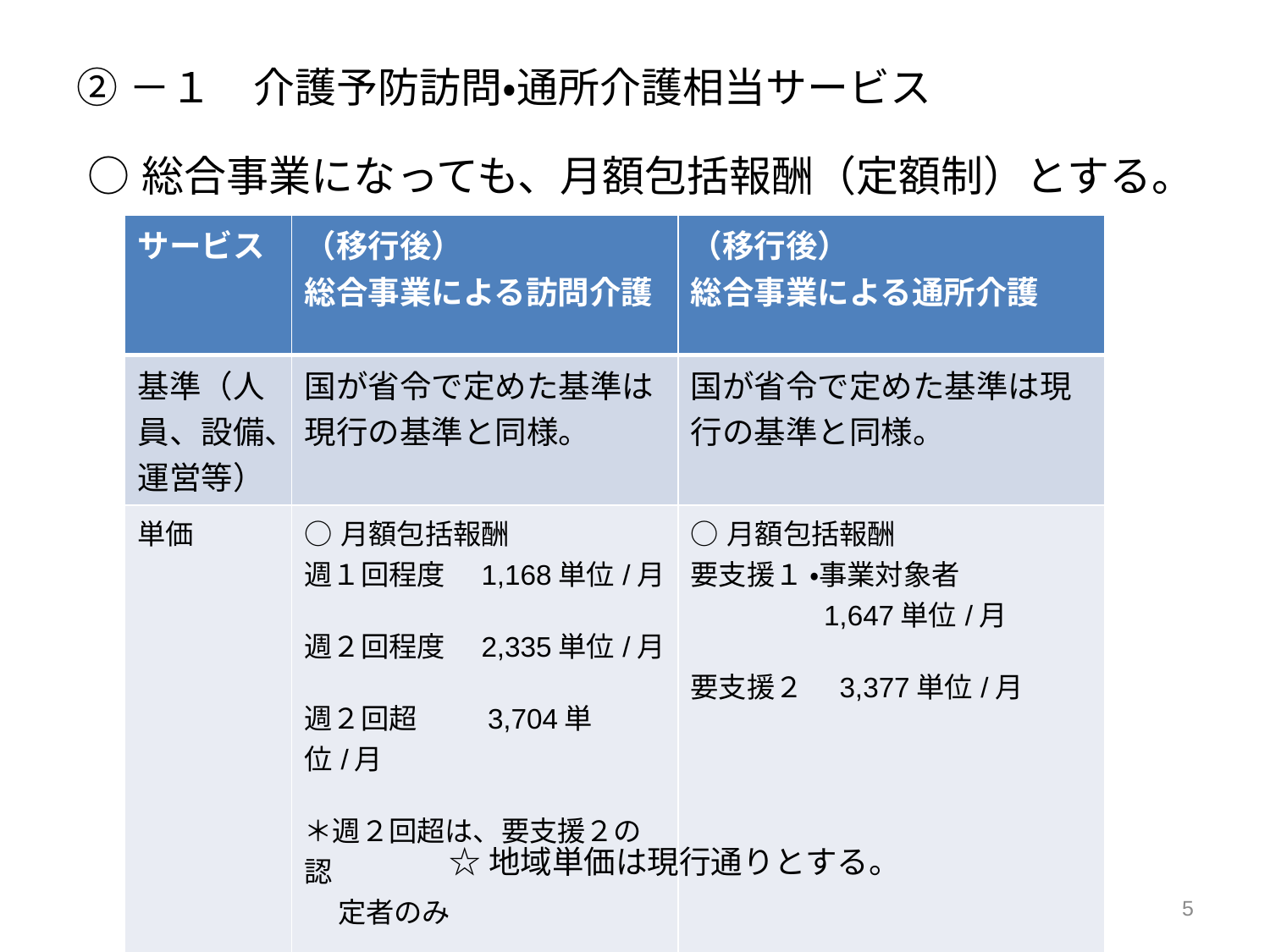

# ②－１　介護予防訪問・通所介護相当サービス
○総合事業になっても、月額包括報酬（定額制）とする。

| サービス | （移行後） 総合事業による訪問介護 | （移行後） 総合事業による通所介護 |
| --- | --- | --- |
| 基準（人員、設備、運営等） | 国が省令で定めた基準は現行の基準と同様。 | 国が省令で定めた基準は現行の基準と同様。 |
| 単価 | ○月額包括報酬 週１回程度　1,168単位/月 週２回程度　2,335単位/月 週２回超　　 3,704単位/月 ＊週２回超は、要支援２の認 定者のみ | ○月額包括報酬 要支援１ ・事業対象者　 1,647単位/月 要支援２　3,377単位/月 |
☆地域単価は現行通りとする。
5